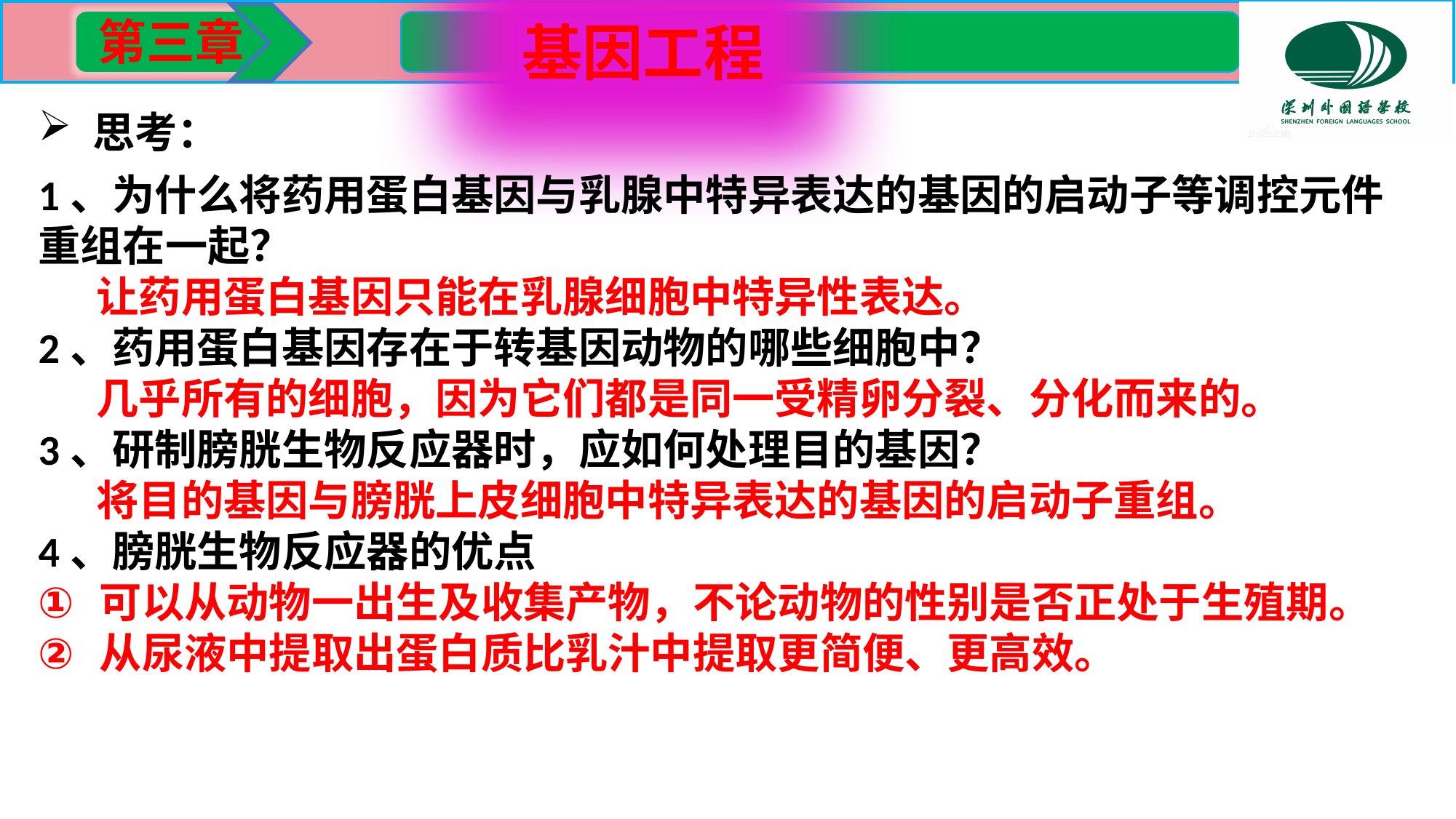

思考：
1、为什么将药用蛋白基因与乳腺中特异表达的基因的启动子等调控元件重组在一起？
     让药用蛋白基因只能在乳腺细胞中特异性表达。
2、药用蛋白基因存在于转基因动物的哪些细胞中？
     几乎所有的细胞，因为它们都是同一受精卵分裂、分化而来的。
3、研制膀胱生物反应器时，应如何处理目的基因？
     将目的基因与膀胱上皮细胞中特异表达的基因的启动子重组。
4、膀胱生物反应器的优点
可以从动物一出生及收集产物，不论动物的性别是否正处于生殖期。
从尿液中提取出蛋白质比乳汁中提取更简便、更高效。